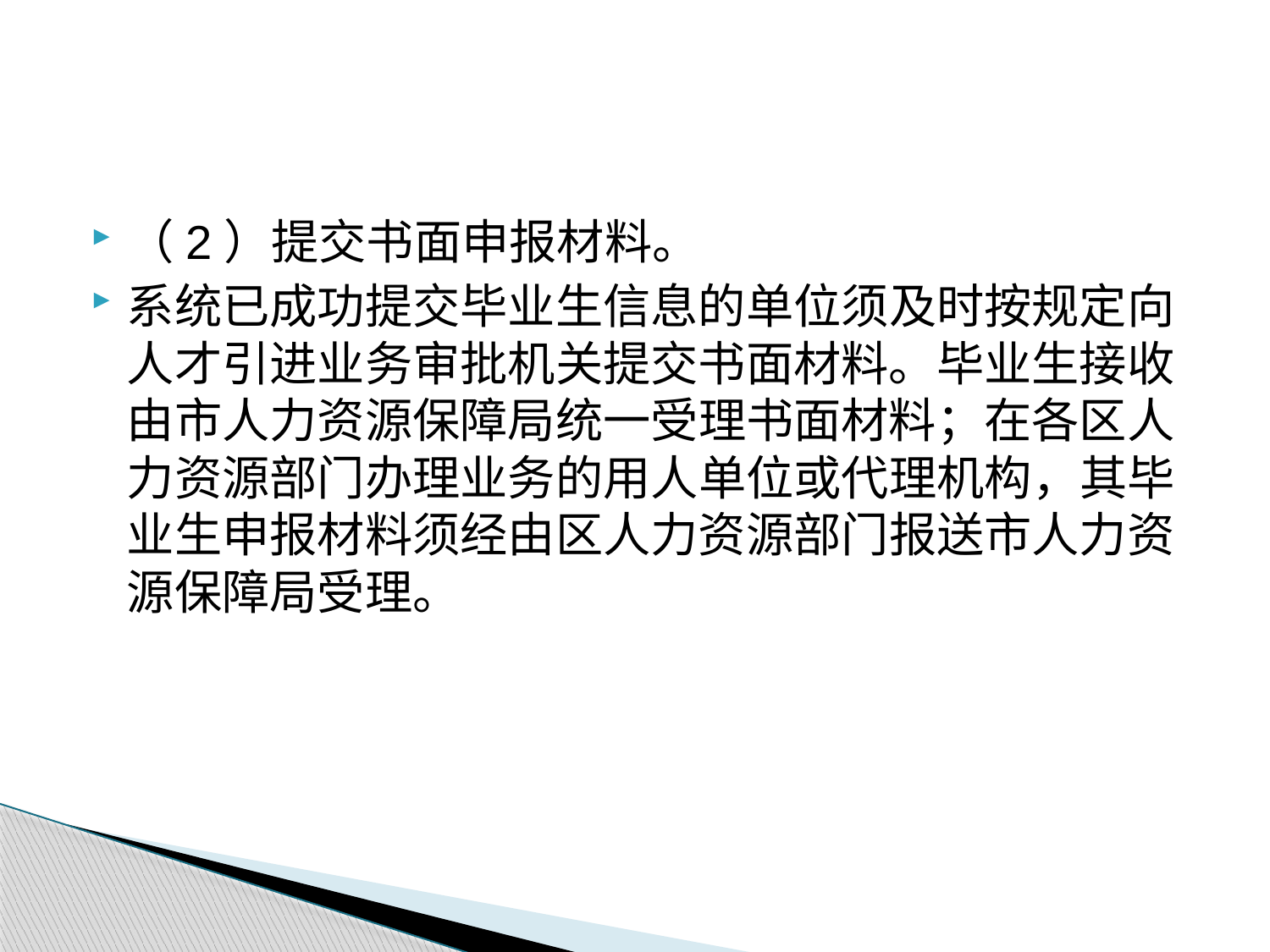

#
（2）提交书面申报材料。
系统已成功提交毕业生信息的单位须及时按规定向人才引进业务审批机关提交书面材料。毕业生接收由市人力资源保障局统一受理书面材料；在各区人力资源部门办理业务的用人单位或代理机构，其毕业生申报材料须经由区人力资源部门报送市人力资源保障局受理。